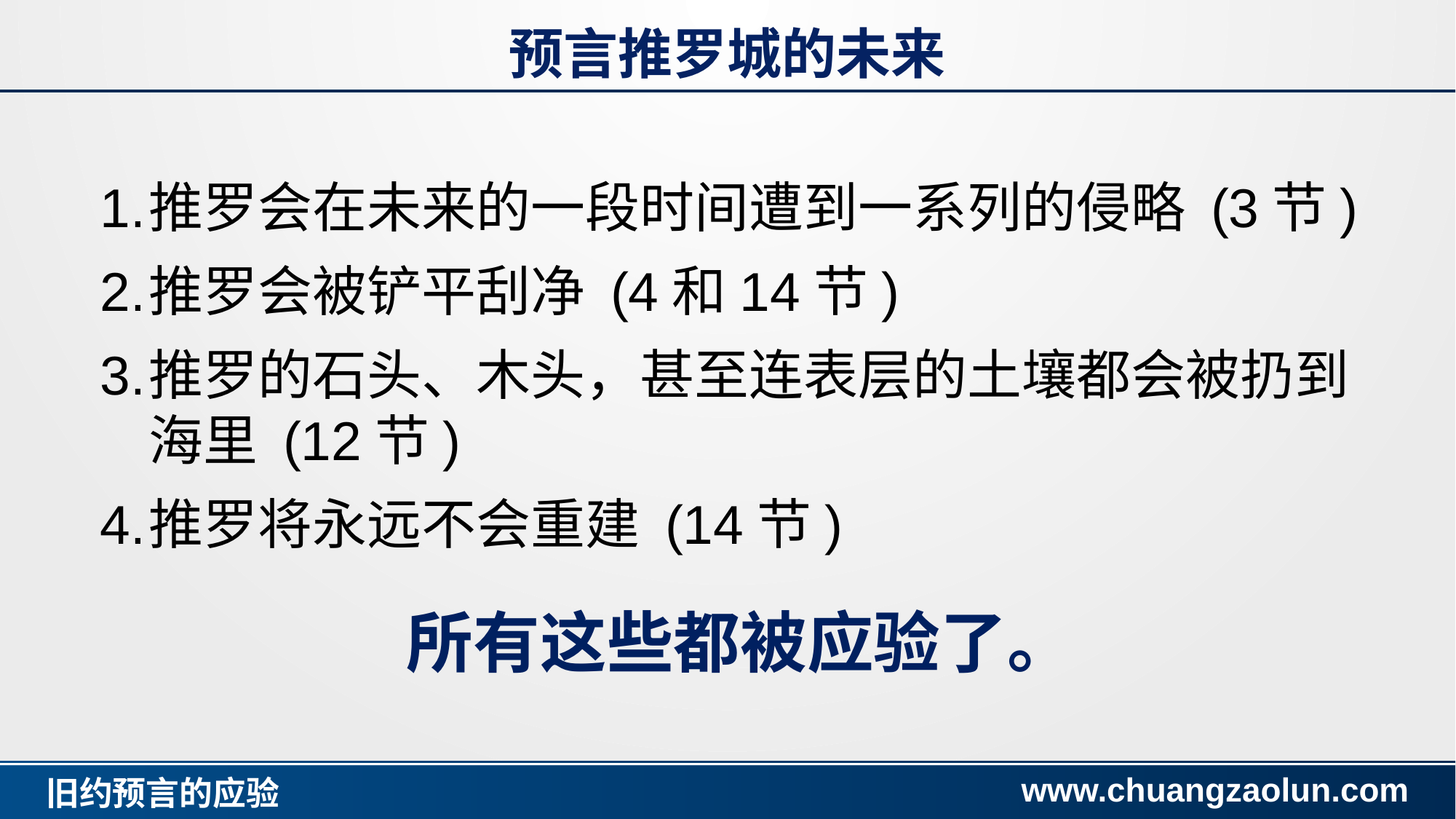

预言推罗城的未来
推罗会在未来的一段时间遭到一系列的侵略 (3节)
推罗会被铲平刮净 (4和14节)
推罗的石头、木头，甚至连表层的土壤都会被扔到海里 (12节)
推罗将永远不会重建 (14节)
所有这些都被应验了。